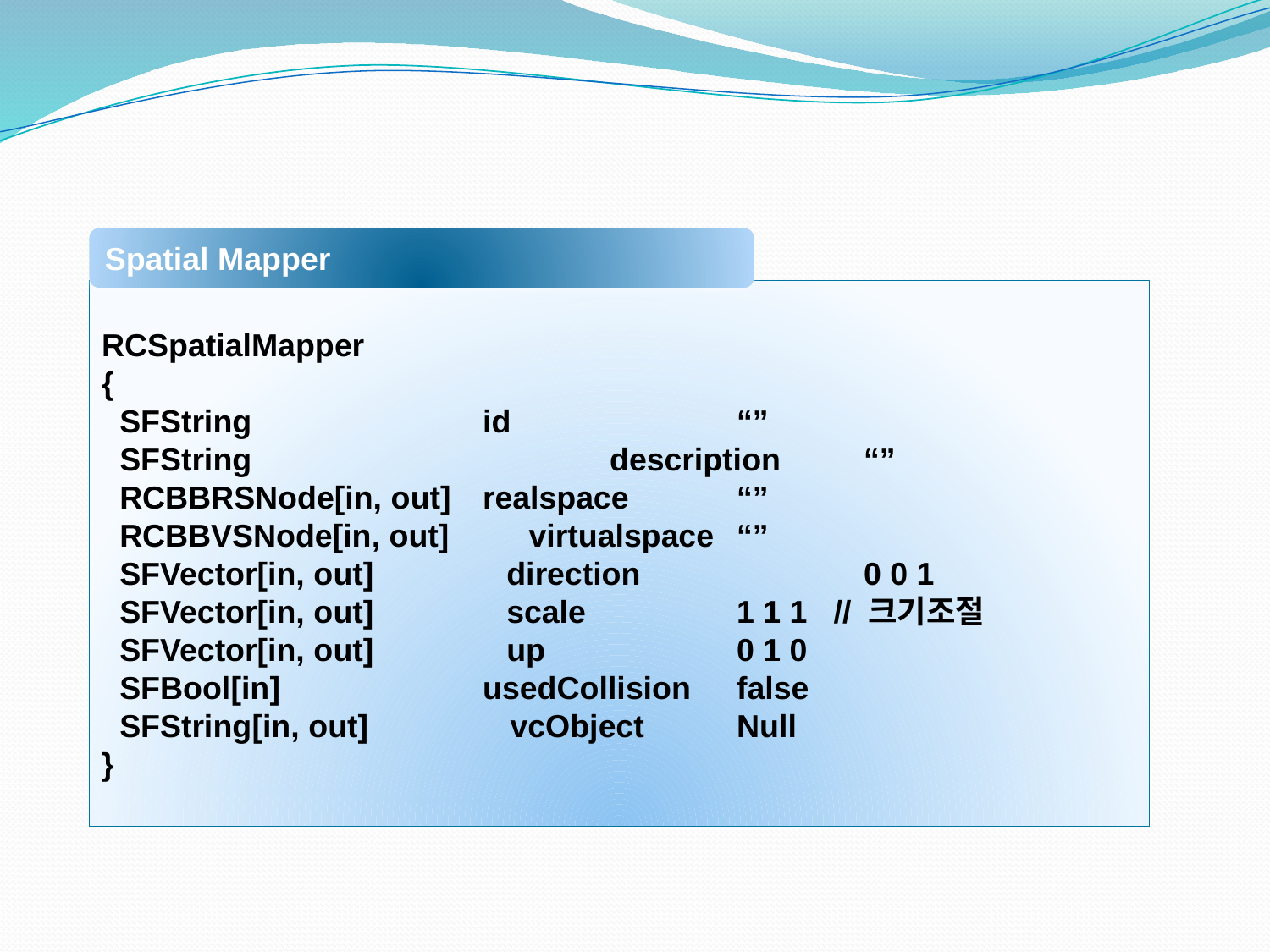

#
Spatial Mapper

RCSpatialMapper
{
  SFString 		id		“”
  SFString		           	description	“”
  RCBBRSNode[in, out]	realspace 	“”
  RCBBVSNode[in, out]         virtualspace	“”
  SFVector[in, out]               direction		0 0 1
  SFVector[in, out]               scale		1 1 1   // 크기조절
  SFVector[in, out]               up		0 1 0
  SFBool[in]		usedCollision	false
  SFString[in, out]                vcObject 	Null
}